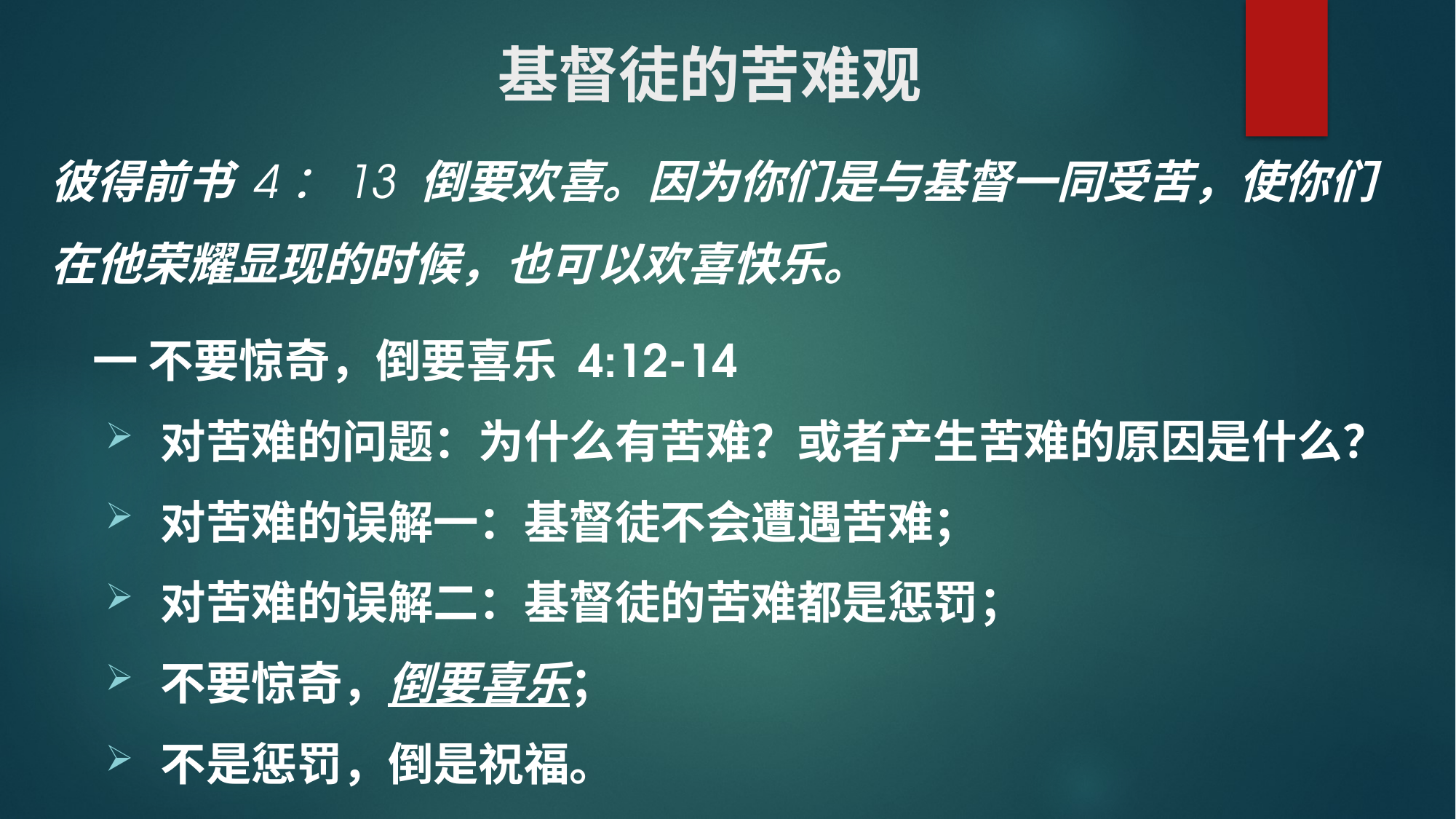

# 基督徒的苦难观
彼得前书 4：13 倒要欢喜。因为你们是与基督一同受苦，使你们在他荣耀显现的时候，也可以欢喜快乐。
   一 不要惊奇，倒要喜乐 4:12-14
 对苦难的问题：为什么有苦难？或者产生苦难的原因是什么？
 对苦难的误解一：基督徒不会遭遇苦难；
 对苦难的误解二：基督徒的苦难都是惩罚；
 不要惊奇，倒要喜乐；
 不是惩罚，倒是祝福。